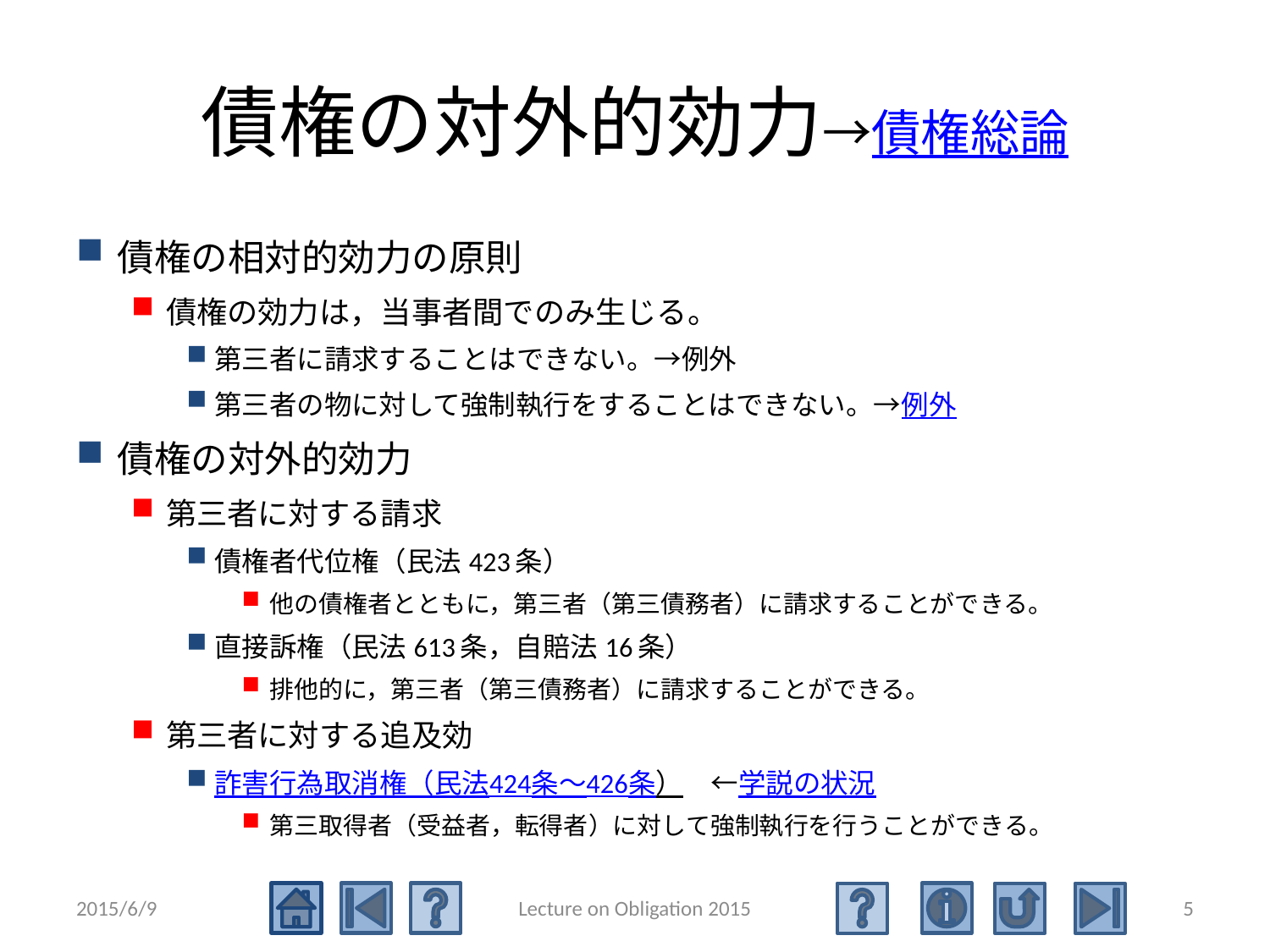

# 債権の対外的効力→債権総論
債権の相対的効力の原則
債権の効力は，当事者間でのみ生じる。
第三者に請求することはできない。→例外
第三者の物に対して強制執行をすることはできない。→例外
債権の対外的効力
第三者に対する請求
債権者代位権（民法423条）
他の債権者とともに，第三者（第三債務者）に請求することができる。
直接訴権（民法613条，自賠法16条）
排他的に，第三者（第三債務者）に請求することができる。
第三者に対する追及効
詐害行為取消権（民法424条～426条）　←学説の状況
第三取得者（受益者，転得者）に対して強制執行を行うことができる。
2015/6/9
Lecture on Obligation 2015
5